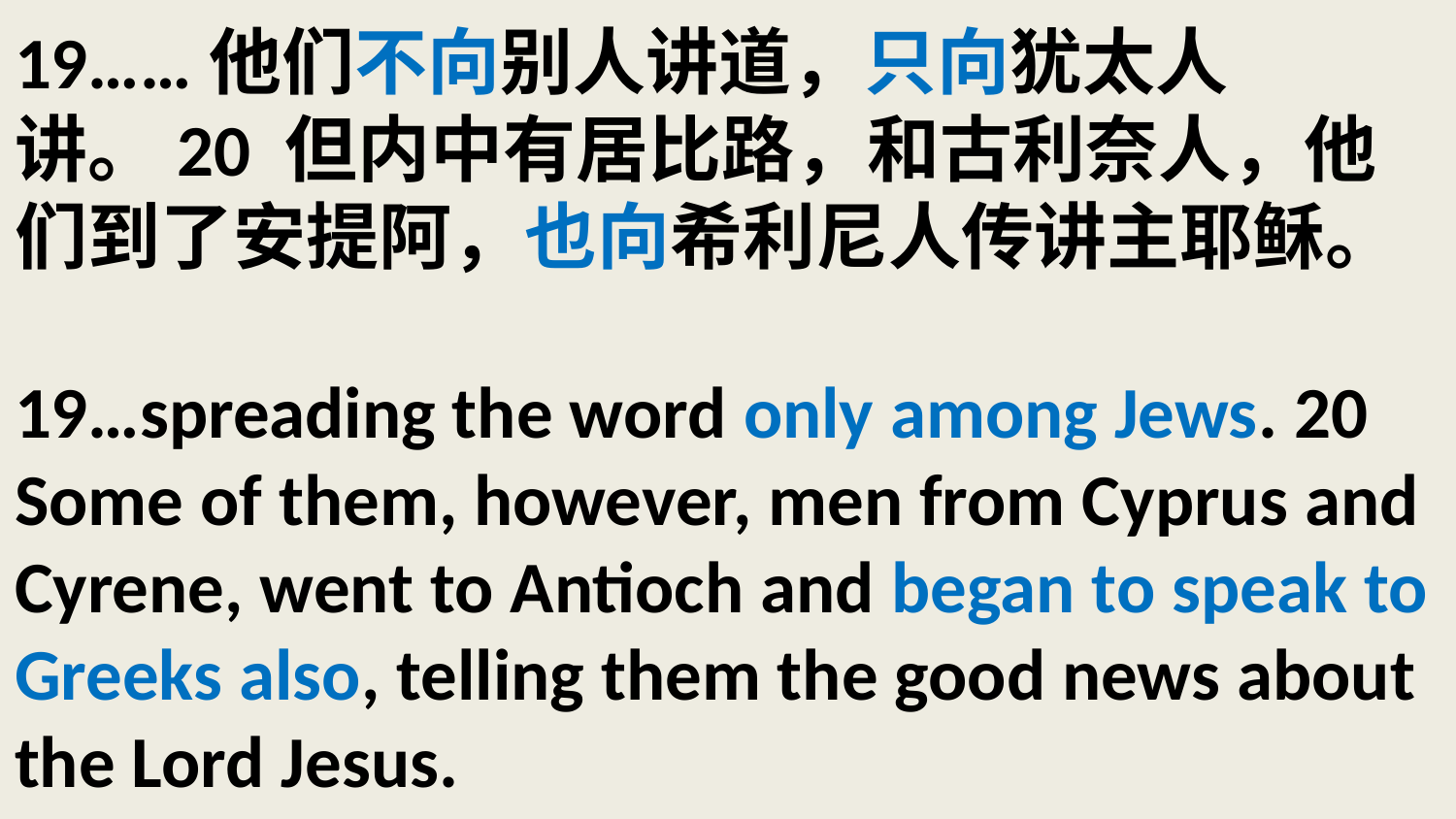

# 19……他们不向别人讲道，只向犹太人讲。20 但内中有居比路，和古利奈人，他们到了安提阿，也向希利尼人传讲主耶稣。 19…spreading the word only among Jews. 20 Some of them, however, men from Cyprus and Cyrene, went to Antioch and began to speak to Greeks also, telling them the good news about the Lord Jesus.